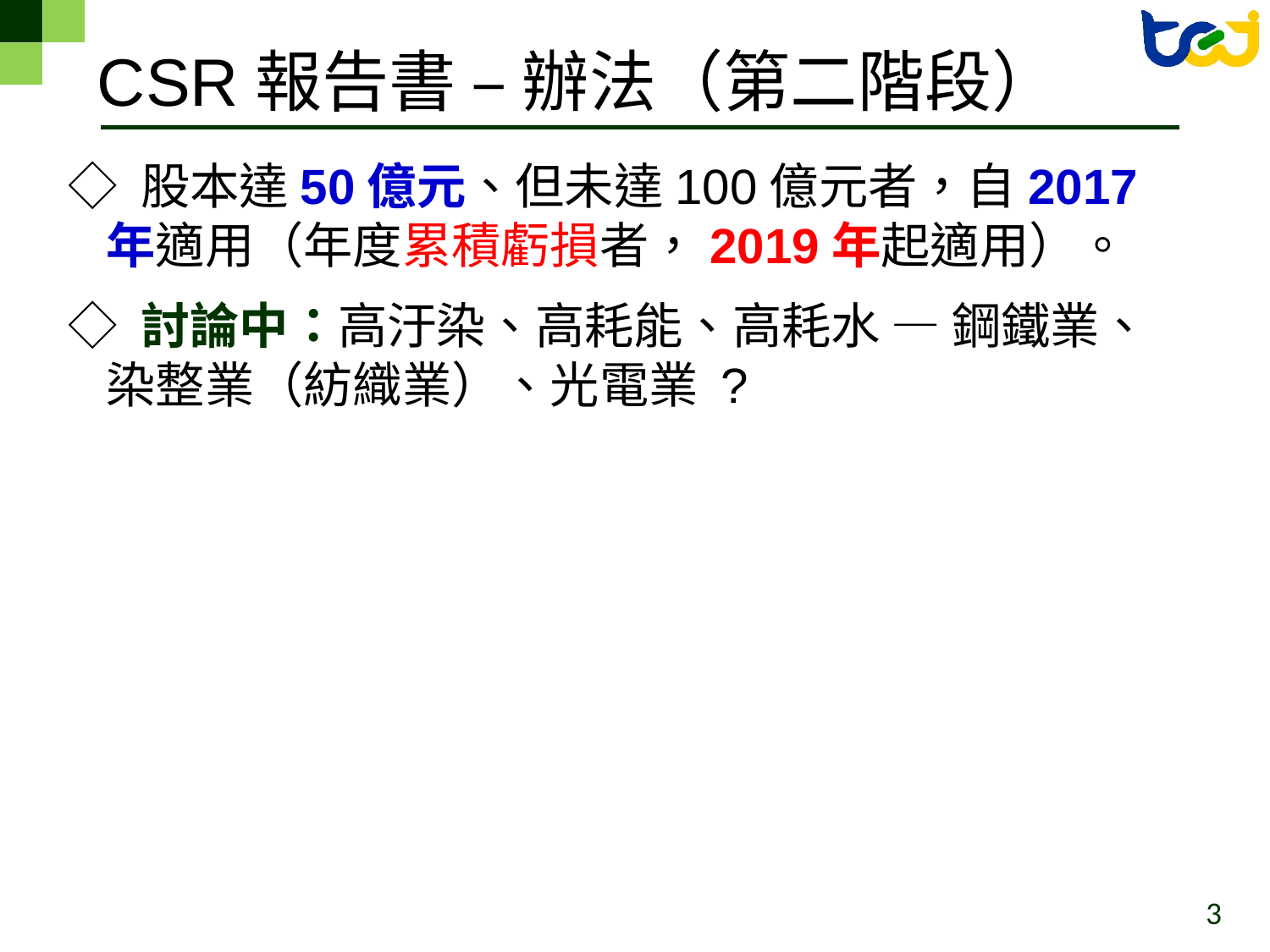

CSR報告書 – 辦法（第二階段）

◇ 股本達50億元、但未達100億元者，自2017年適用（年度累積虧損者，2019年起適用）。
◇ 討論中：高汙染、高耗能、高耗水 — 鋼鐵業、染整業（紡織業）、光電業 ?
◇ 股本達50億元、但未達100億元者，自2017年適用（年度累積虧損者，2019年起適用）。
◇ 討論中：高汙染、高耗能、高耗水 — 鋼鐵業、染整業（紡織業）、光電業 ?

《管子－牧民篇》
    倉廩實則知禮節，衣食足則知榮辱。
3